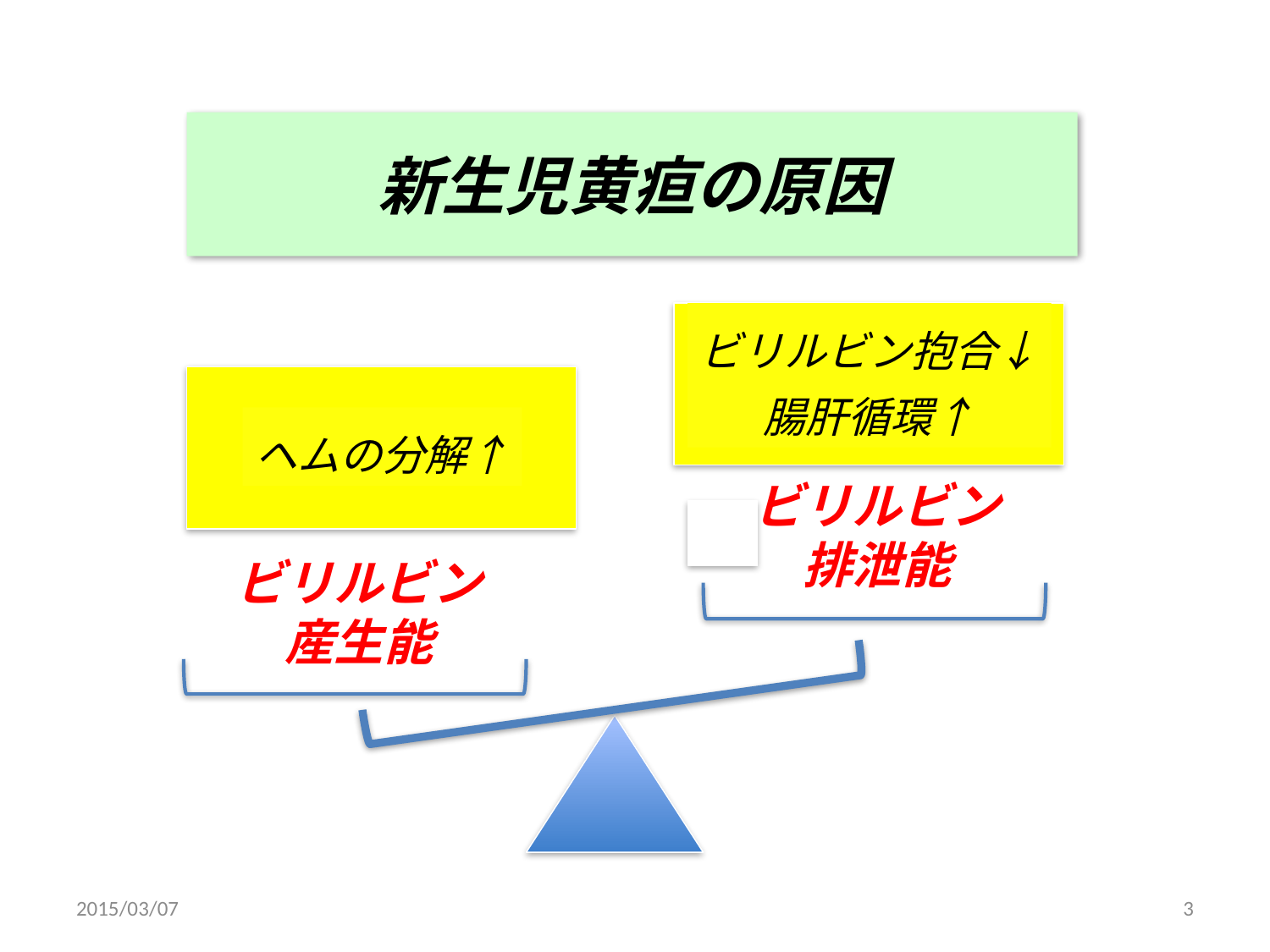

# 新生児黄疸の原因

ビリルビン抱合↓
腸肝循環↑

ヘムの分解↑

ビリルビン
排泄能

ビリルビン
産生能

2015/03/07
3